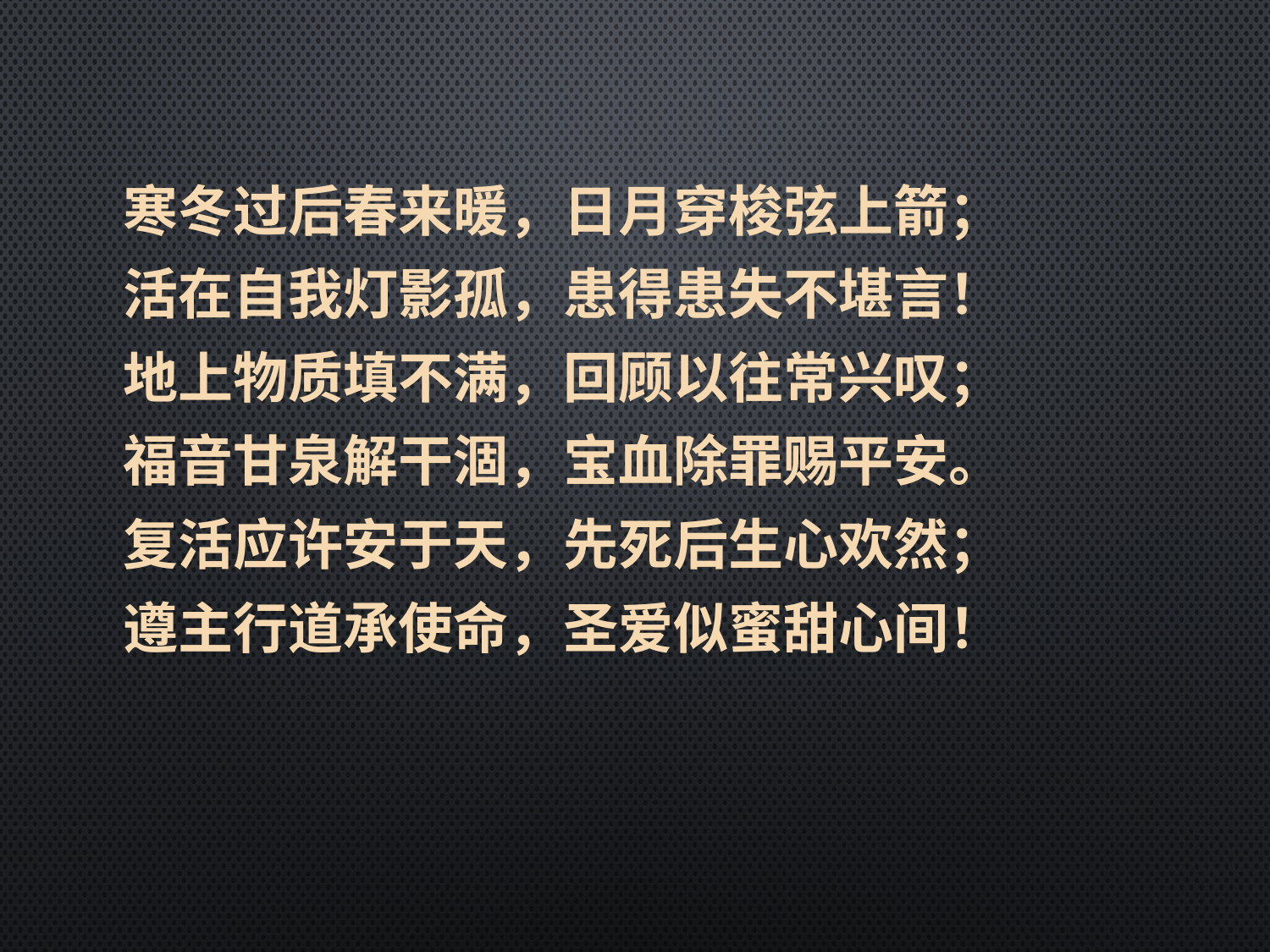

寒冬过后春来暖，日月穿梭弦上箭；
活在自我灯影孤，患得患失不堪言！
地上物质填不满，回顾以往常兴叹；
福音甘泉解干涸，宝血除罪赐平安。
复活应许安于天，先死后生心欢然；
遵主行道承使命，圣爱似蜜甜心间！